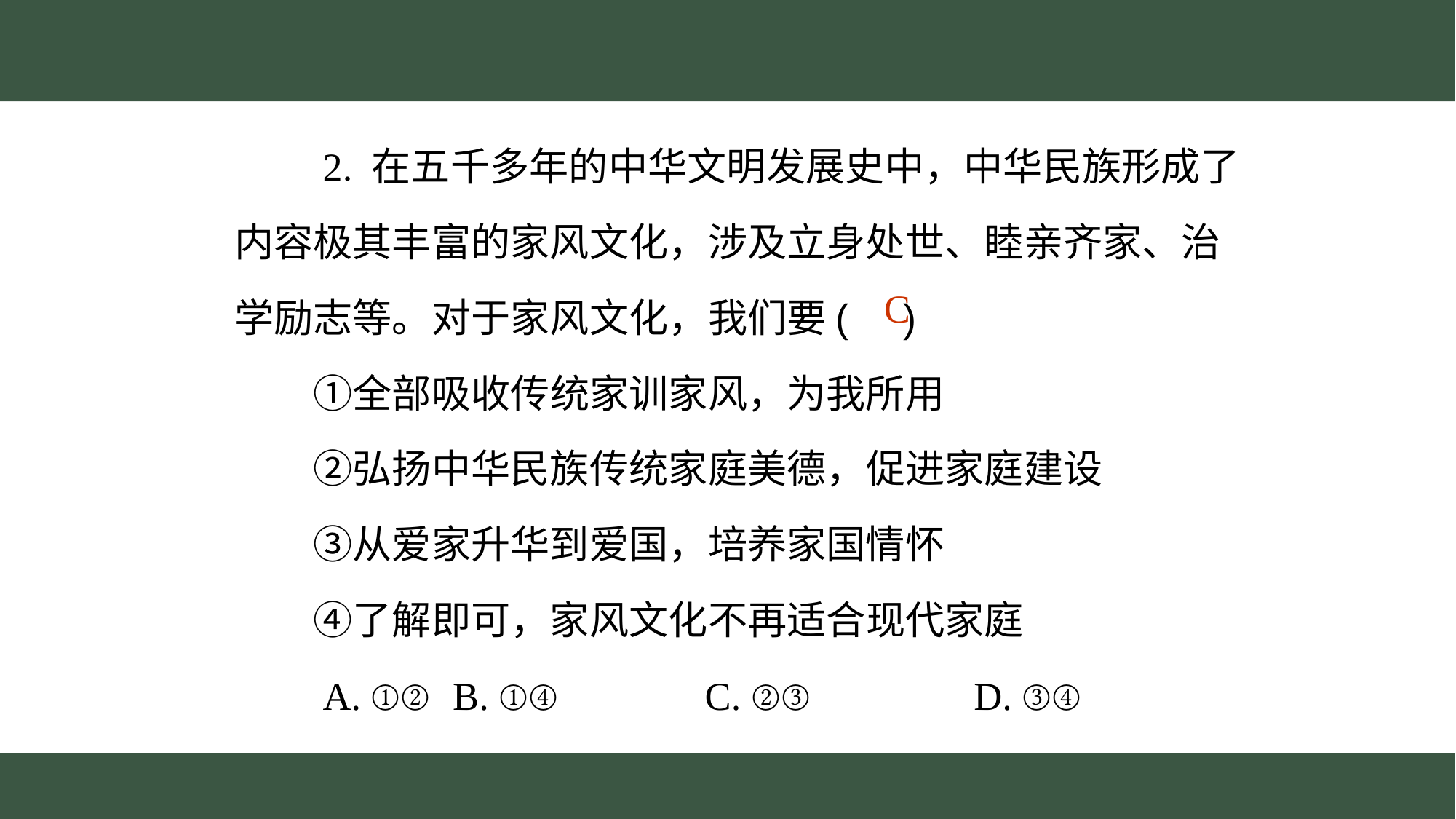

2. 在五千多年的中华文明发展史中，中华民族形成了
内容极其丰富的家风文化，涉及立身处世、睦亲齐家、治
学励志等。对于家风文化，我们要(     )
　　①全部吸收传统家训家风，为我所用
　　②弘扬中华民族传统家庭美德，促进家庭建设
　　③从爱家升华到爱国，培养家国情怀
　　④了解即可，家风文化不再适合现代家庭
　　A. ①② 	B. ①④　　　 C. ②③ 	　    D. ③④
C